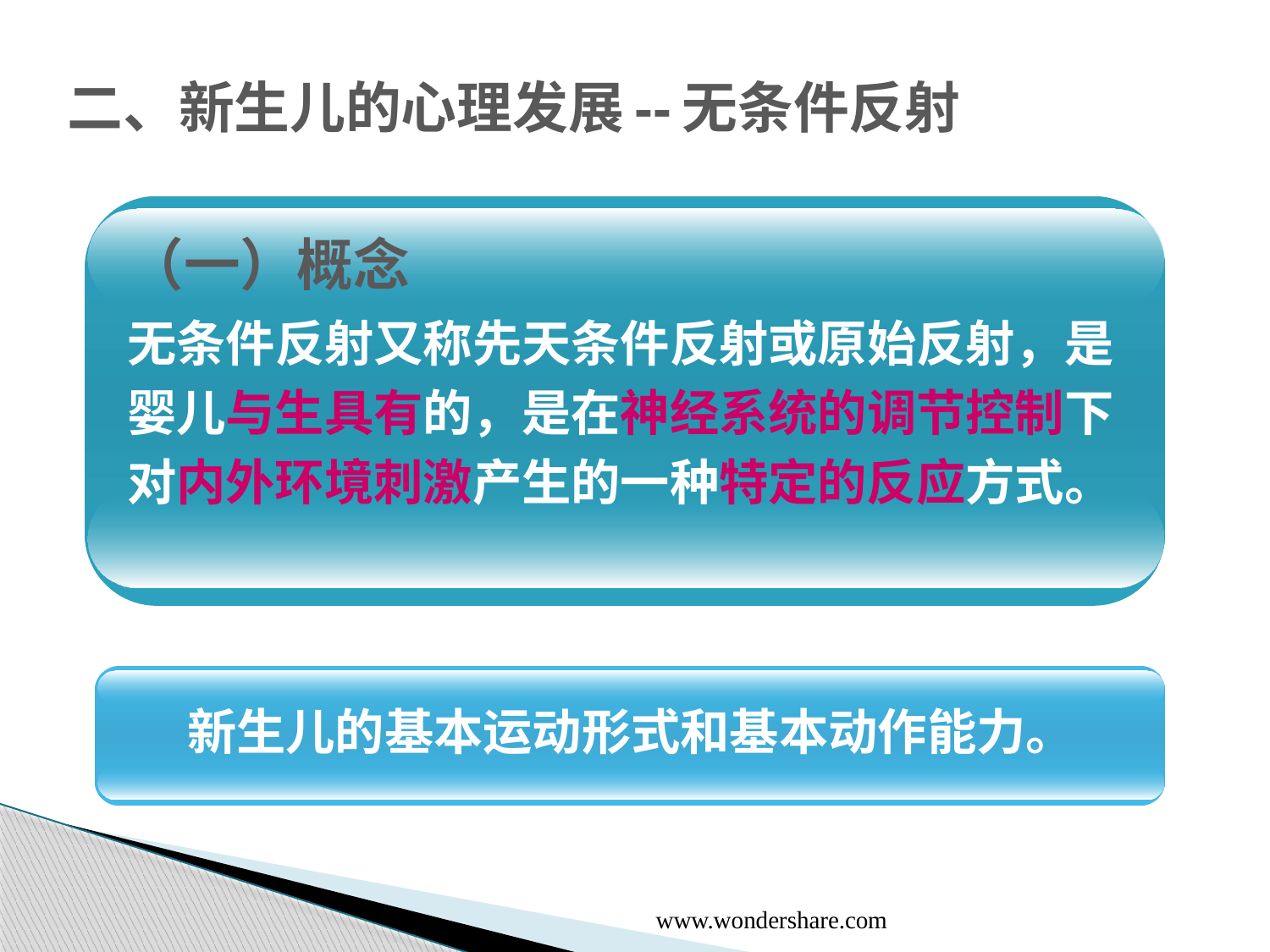

# 二、新生儿的心理发展--无条件反射

（一）概念
无条件反射又称先天条件反射或原始反射，是
婴儿与生具有的，是在神经系统的调节控制下
对内外环境刺激产生的一种特定的反应方式。

新生儿的基本运动形式和基本动作能力。

www.wondershare.com